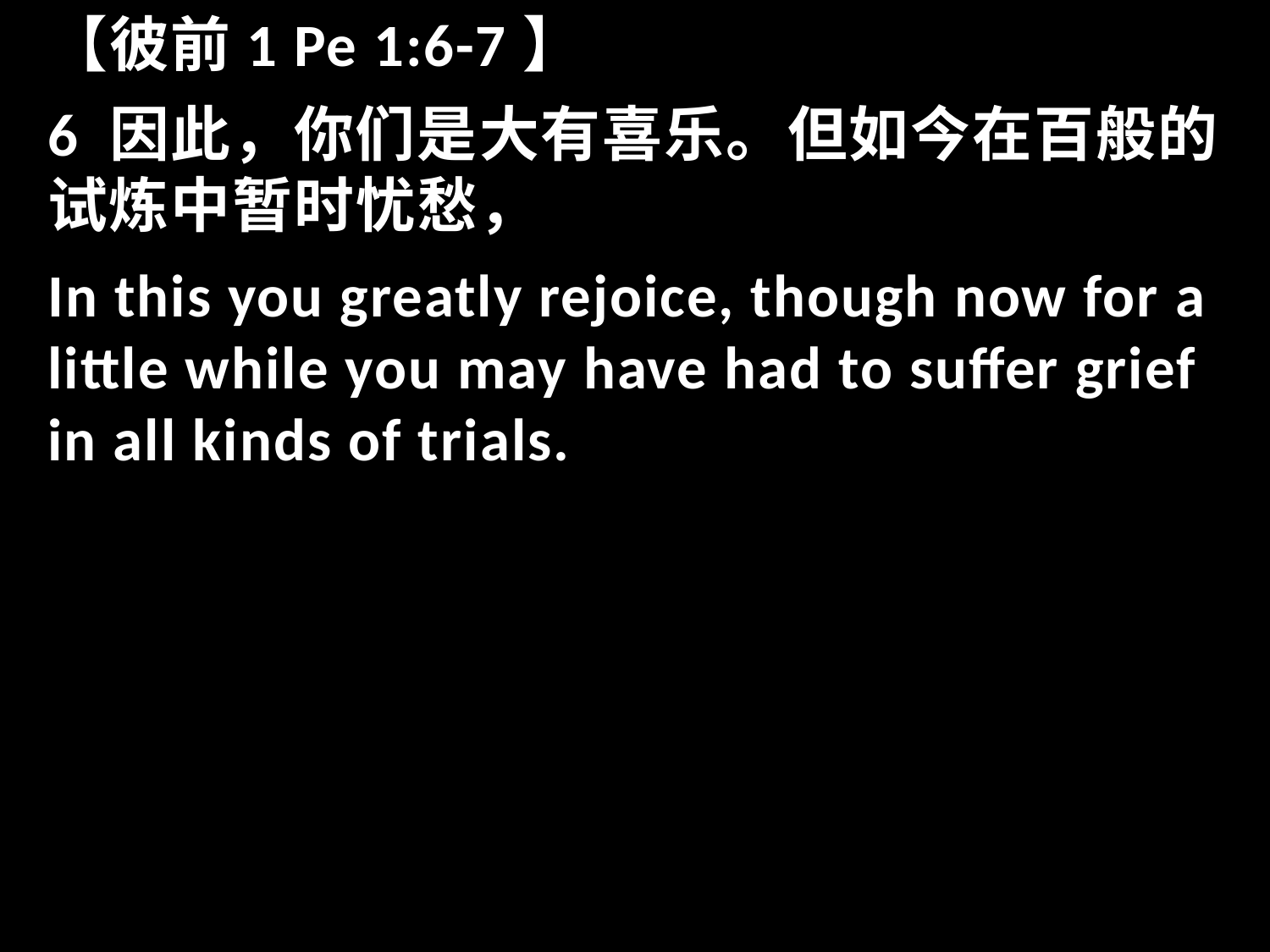

【彼前1 Pe 1:6-7】
6 因此，你们是大有喜乐。但如今在百般的试炼中暂时忧愁，
In this you greatly rejoice, though now for a little while you may have had to suffer grief in all kinds of trials.